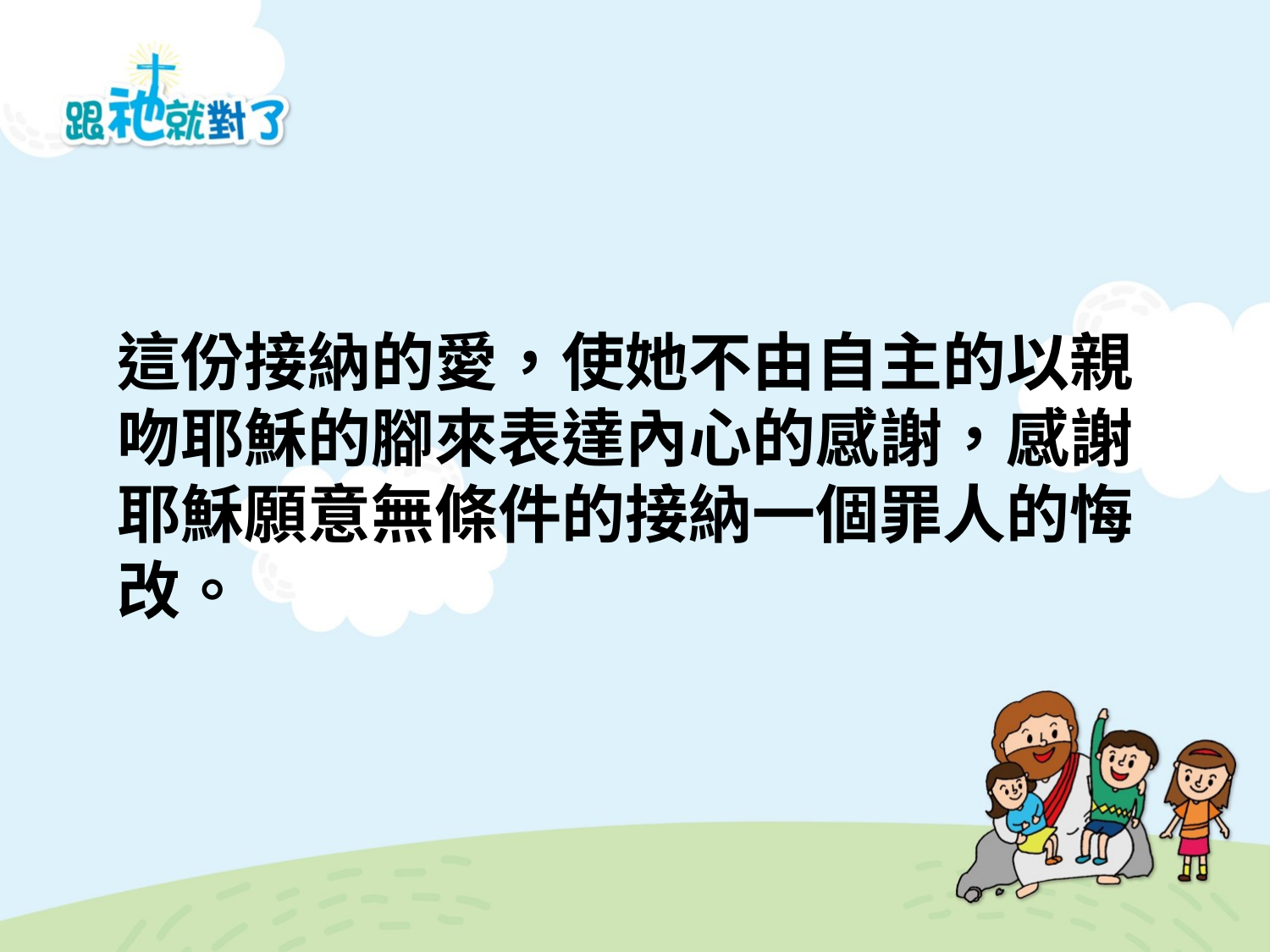

這份接納的愛，使她不由自主的以親吻耶穌的腳來表達內心的感謝，感謝耶穌願意無條件的接納一個罪人的悔改。